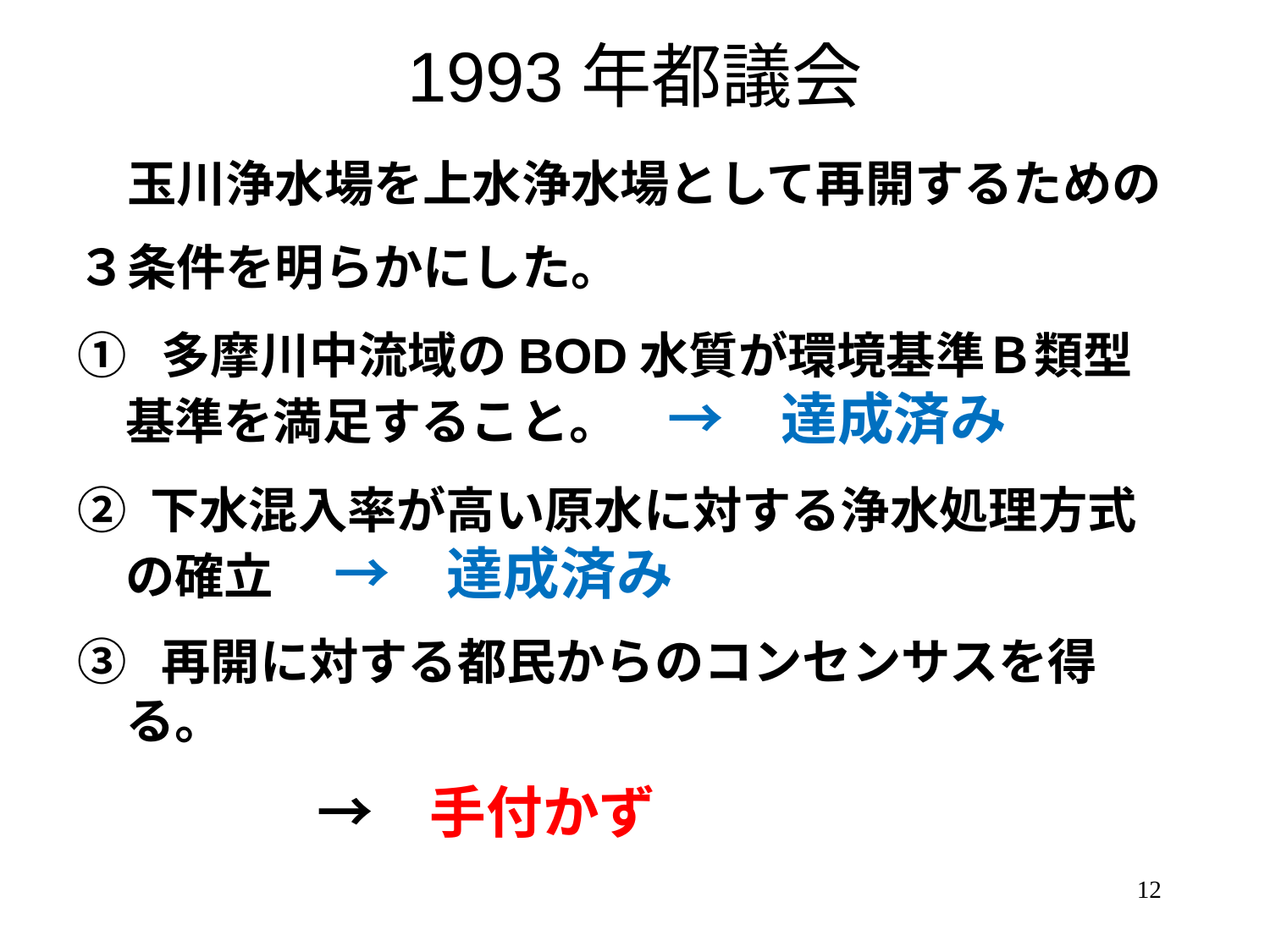

# 1993年都議会
　玉川浄水場を上水浄水場として再開するための
３条件を明らかにした。
①  多摩川中流域のBOD水質が環境基準Ｂ類型基準を満足すること。　→　達成済み
② 下水混入率が高い原水に対する浄水処理方式の確立　 →　達成済み
③  再開に対する都民からのコンセンサスを得る。
　　　　 →　手付かず

12